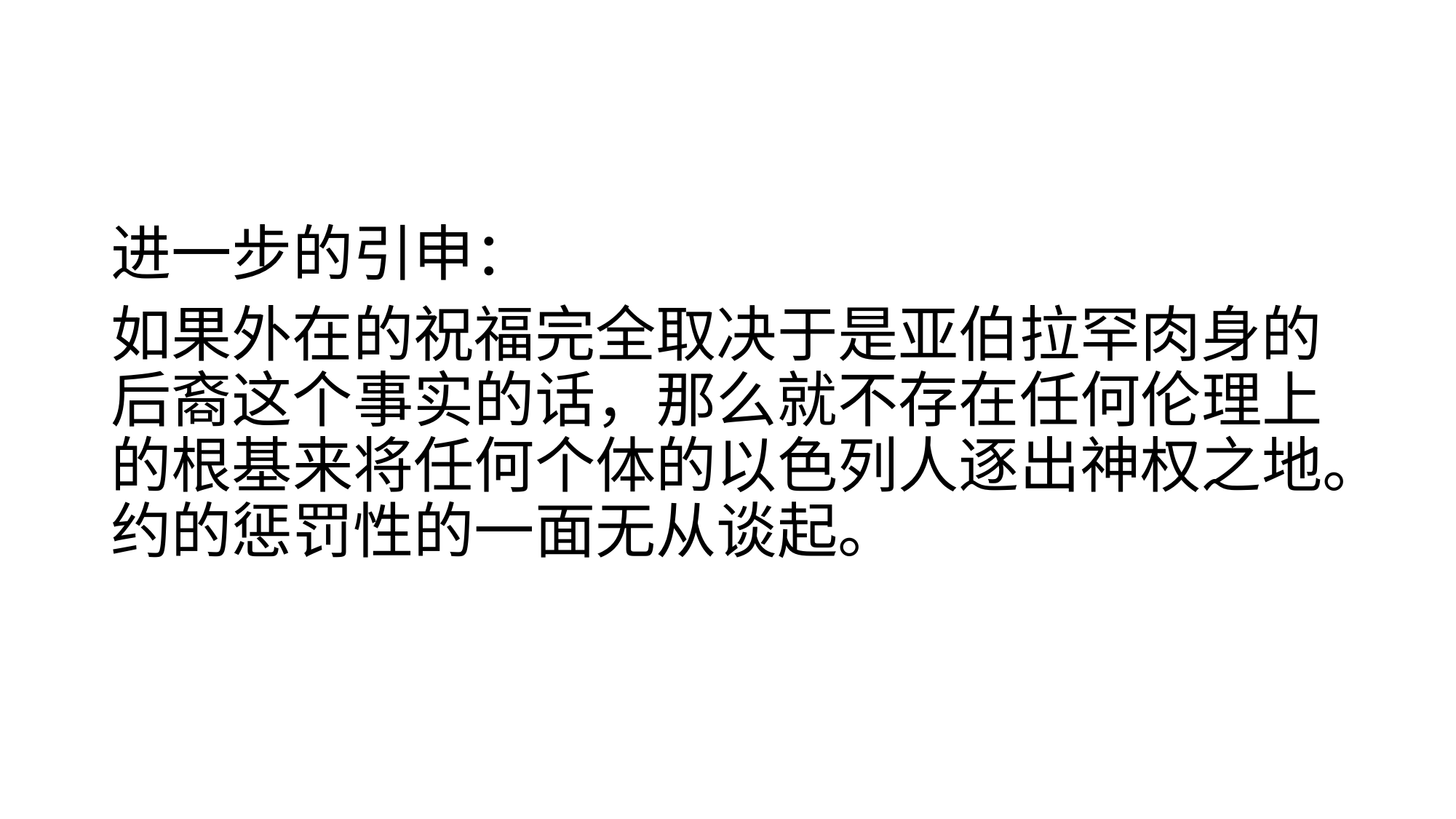

#
进一步的引申：
如果外在的祝福完全取决于是亚伯拉罕肉身的后裔这个事实的话，那么就不存在任何伦理上的根基来将任何个体的以色列人逐出神权之地。约的惩罚性的一面无从谈起。